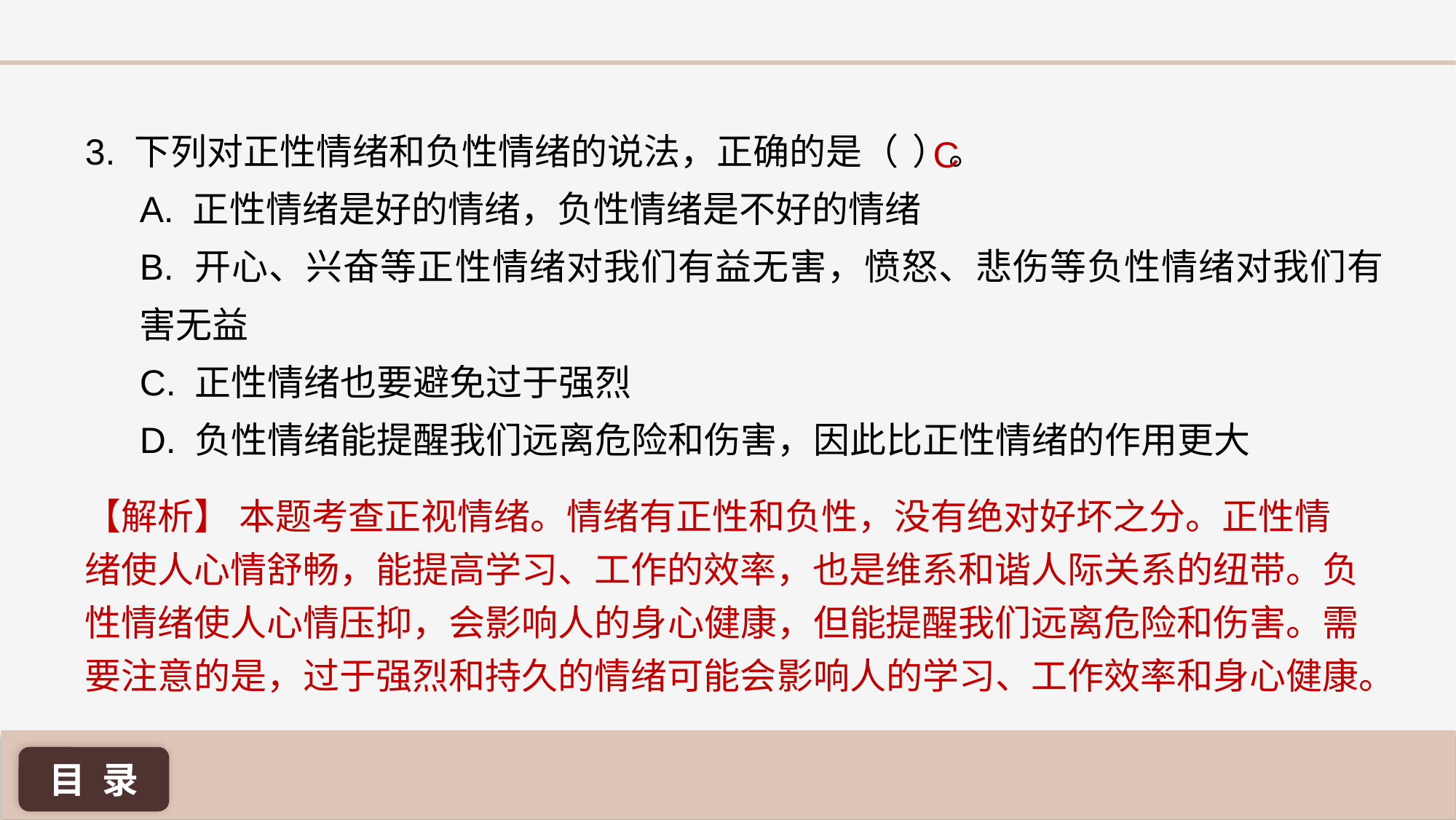

C
3. 下列对正性情绪和负性情绪的说法，正确的是（	 ）。
A. 正性情绪是好的情绪，负性情绪是不好的情绪
B. 开心、兴奋等正性情绪对我们有益无害，愤怒、悲伤等负性情绪对我们有害无益
C. 正性情绪也要避免过于强烈
D. 负性情绪能提醒我们远离危险和伤害，因此比正性情绪的作用更大
【解析】 本题考查正视情绪。情绪有正性和负性，没有绝对好坏之分。正性情绪使人心情舒畅，能提高学习、工作的效率，也是维系和谐人际关系的纽带。负性情绪使人心情压抑，会影响人的身心健康，但能提醒我们远离危险和伤害。需要注意的是，过于强烈和持久的情绪可能会影响人的学习、工作效率和身心健康。